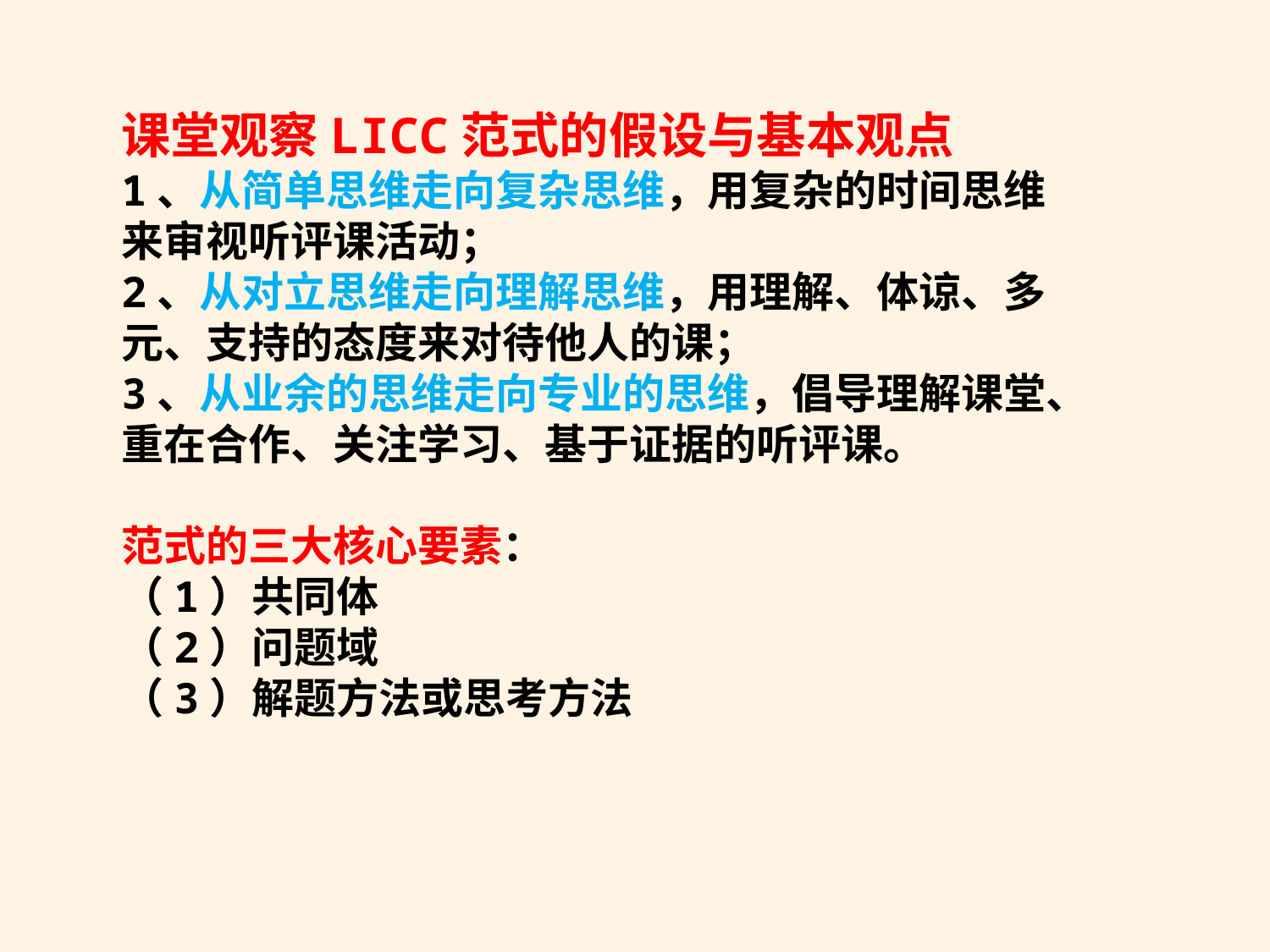

课堂观察LICC范式的假设与基本观点
1、从简单思维走向复杂思维，用复杂的时间思维来审视听评课活动；
2、从对立思维走向理解思维，用理解、体谅、多元、支持的态度来对待他人的课；
3、从业余的思维走向专业的思维，倡导理解课堂、重在合作、关注学习、基于证据的听评课。

范式的三大核心要素：
（1）共同体
（2）问题域
（3）解题方法或思考方法